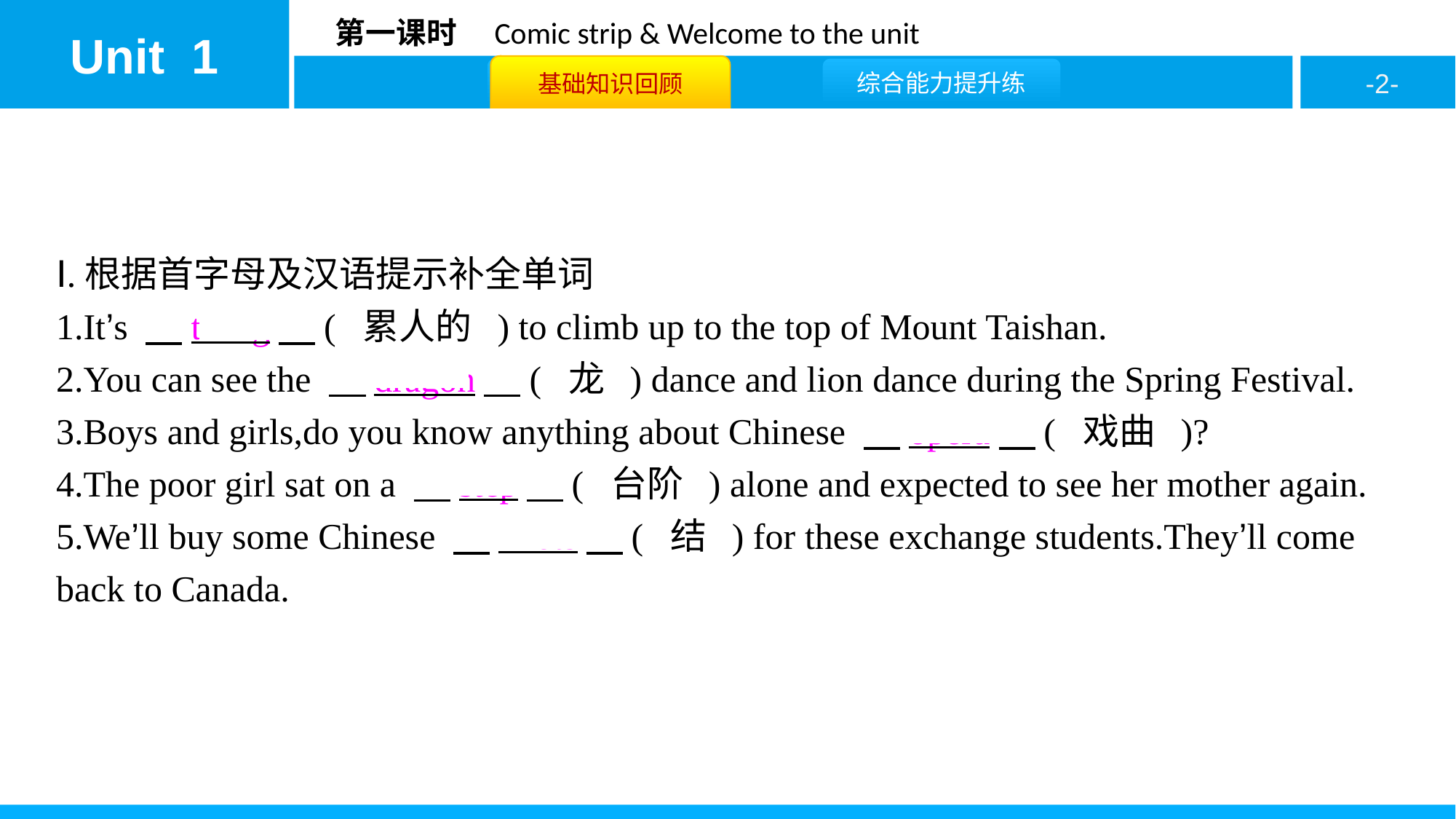

Ⅰ.根据首字母及汉语提示补全单词
1.It’s 　tiring　(  累人的  ) to climb up to the top of Mount Taishan.
2.You can see the 　dragon　(  龙  ) dance and lion dance during the Spring Festival.
3.Boys and girls,do you know anything about Chinese 　opera　(  戏曲  )?
4.The poor girl sat on a 　step　(  台阶  ) alone and expected to see her mother again.
5.We’ll buy some Chinese 　knots　(  结  ) for these exchange students.They’ll come back to Canada.